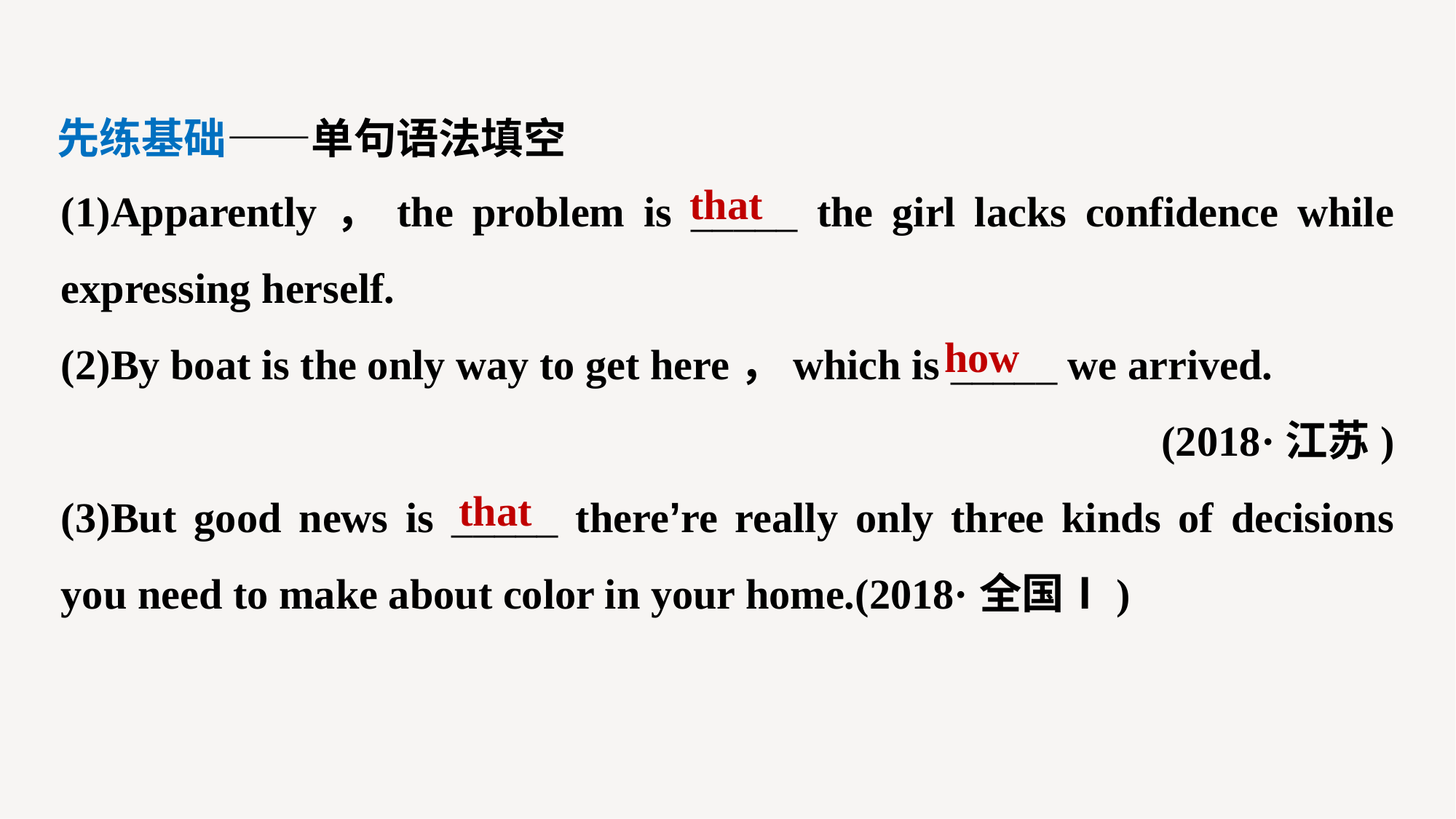

先练基础——单句语法填空
(1)Apparently，the problem is _____ the girl lacks confidence while expressing herself.
(2)By boat is the only way to get here，which is _____ we arrived.
(2018·江苏)
(3)But good news is _____ there’re really only three kinds of decisions you need to make about color in your home.(2018·全国Ⅰ)
that
how
that